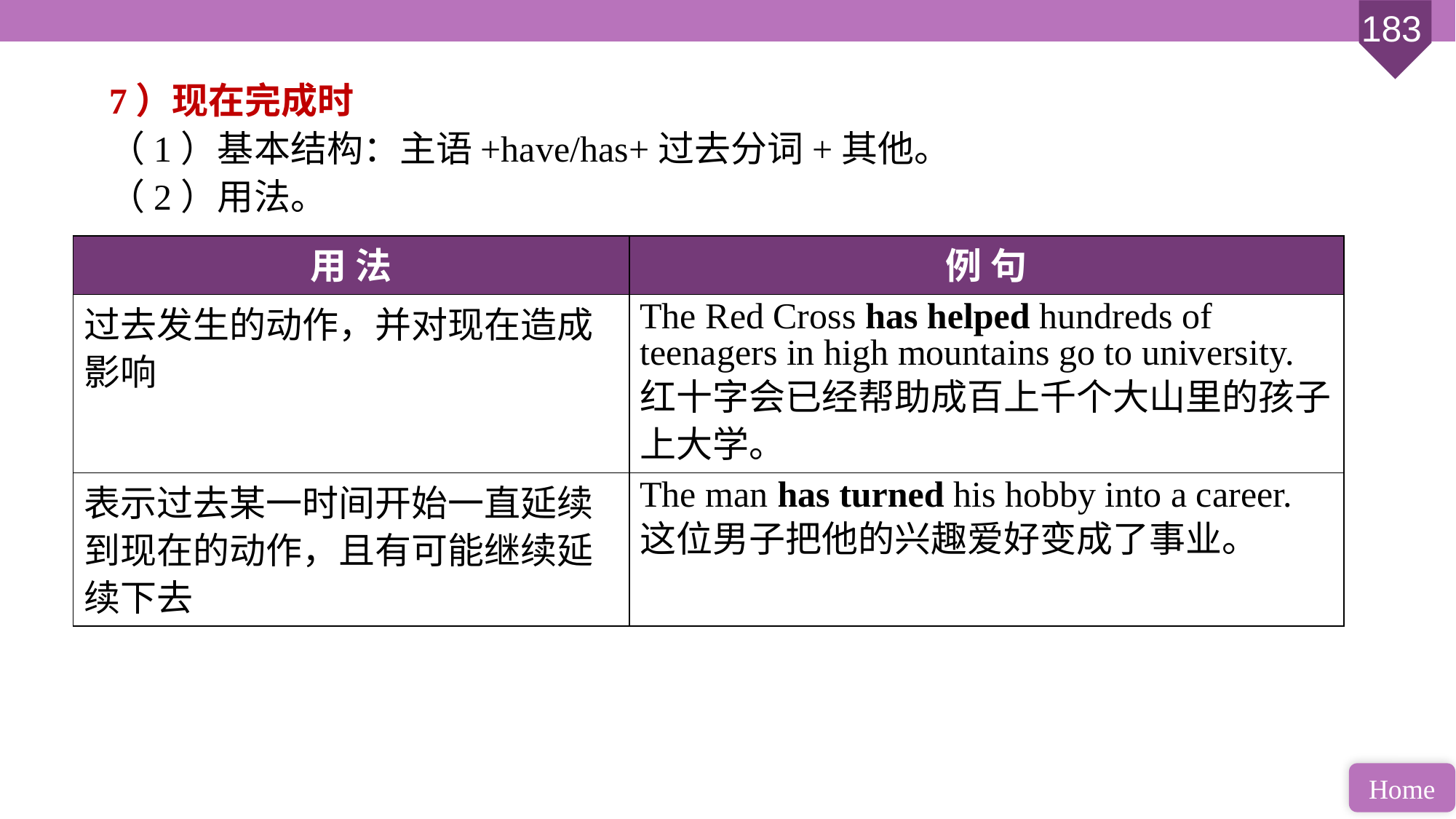

7）现在完成时
（1）基本结构：主语+have/has+过去分词+其他。
（2）用法。
| 用 法 | 例 句 |
| --- | --- |
| 过去发生的动作，并对现在造成影响 | The Red Cross has helped hundreds of teenagers in high mountains go to university. 红十字会已经帮助成百上千个大山里的孩子上大学。 |
| 表示过去某一时间开始一直延续到现在的动作，且有可能继续延续下去 | The man has turned his hobby into a career. 这位男子把他的兴趣爱好变成了事业。 |